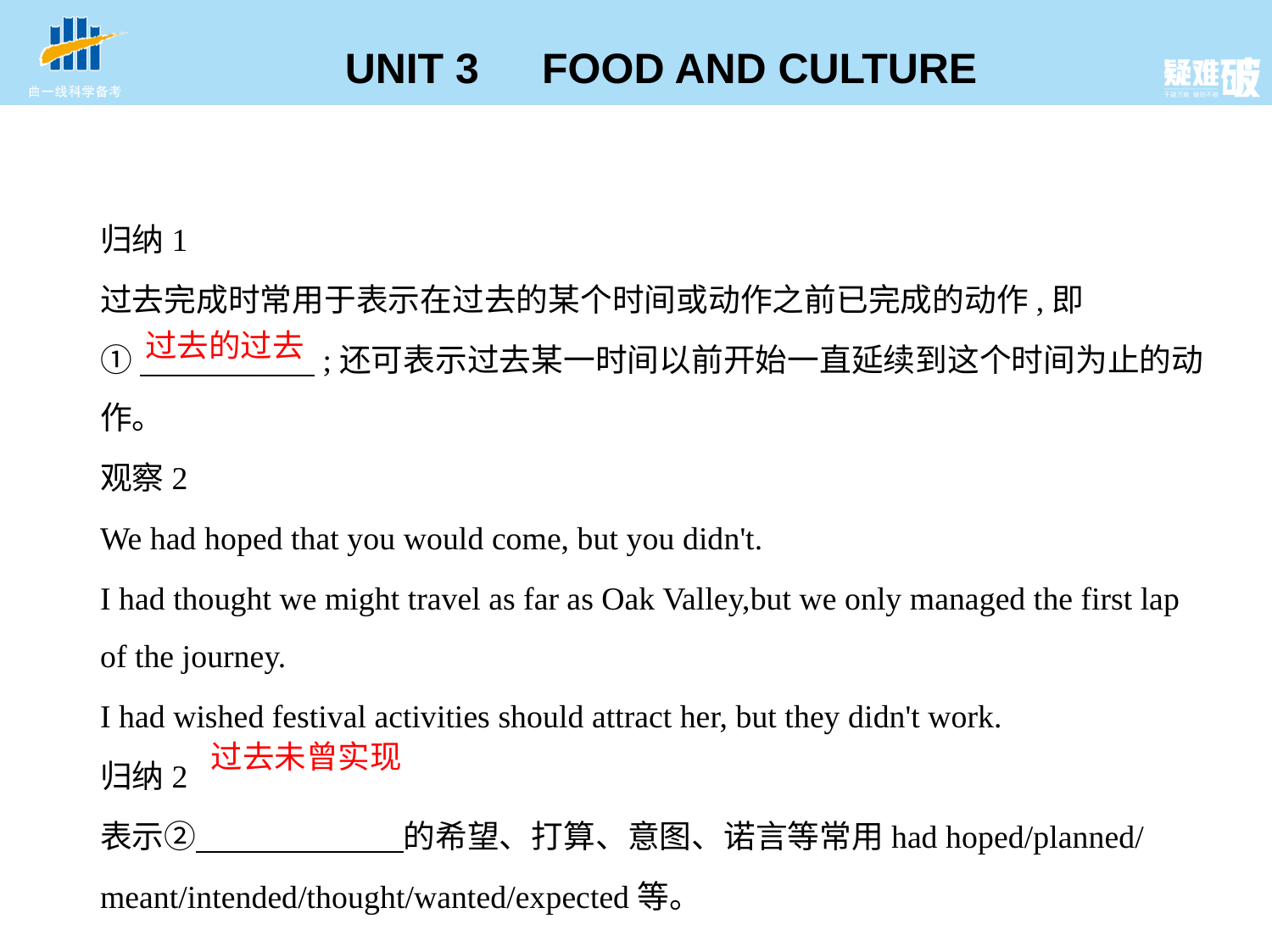

归纳1
过去完成时常用于表示在过去的某个时间或动作之前已完成的动作,即
①　　       　    ;还可表示过去某一时间以前开始一直延续到这个时间为止的动作。
观察2
We had hoped that you would come, but you didn't.
I had thought we might travel as far as Oak Valley,but we only managed the first lap
of the journey.
I had wished festival activities should attract her, but they didn't work.
归纳2
表示②　　       　　    的希望、打算、意图、诺言等常用had hoped/planned/
meant/intended/thought/wanted/expected等。
过去的过去
过去未曾实现